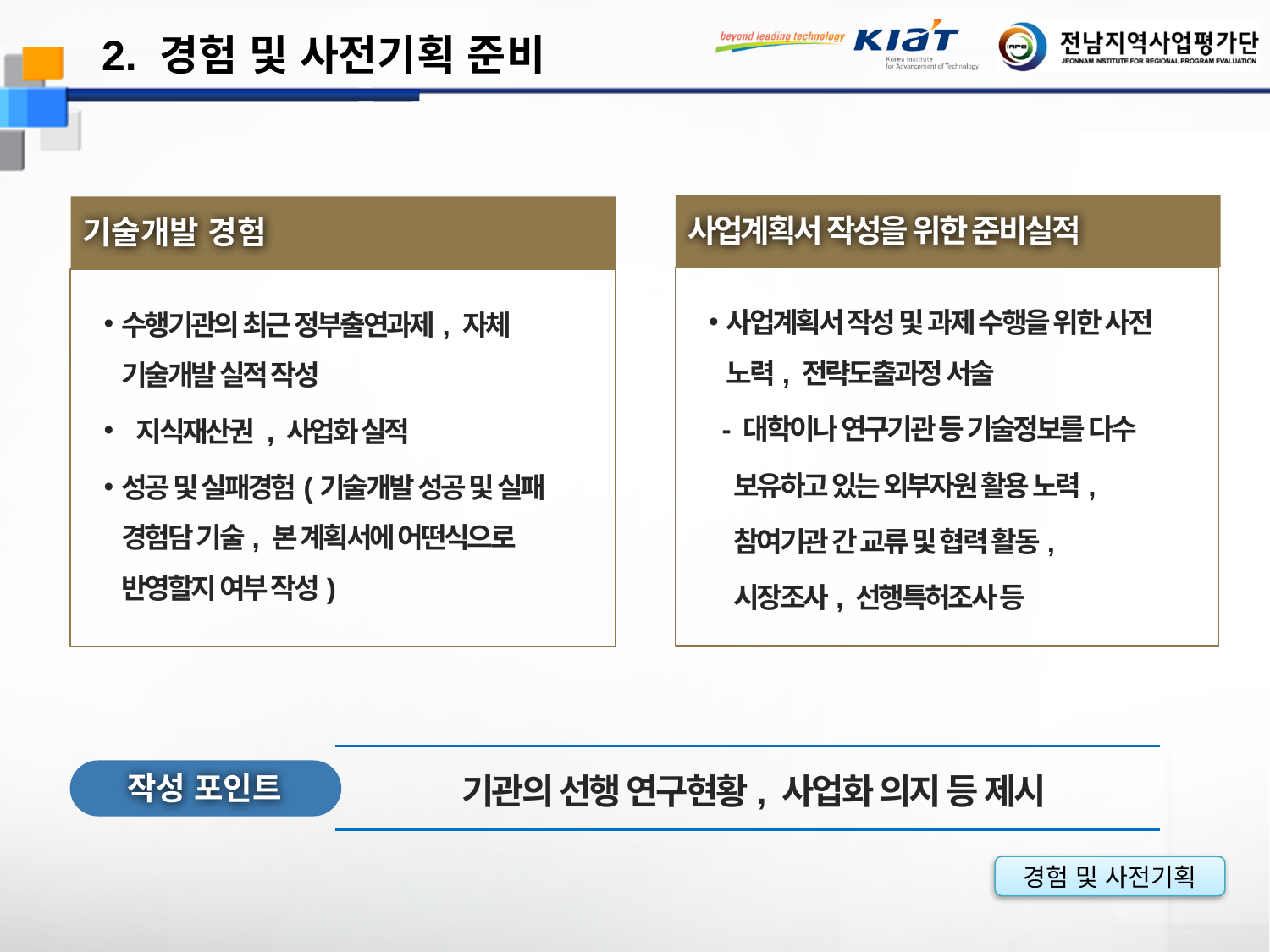

2. 경험 및 사전기획 준비

사업계획서 작성을 위한 준비실적

기술개발 경험

사업계획서 작성 및 과제 수행을 위한 사전 노력, 전략도출과정 서술
  - 대학이나 연구기관 등 기술정보를 다수
   보유하고 있는 외부자원 활용 노력,
   참여기관 간 교류 및 협력 활동,
   시장조사, 선행특허조사 등
수행기관의 최근 정부출연과제, 자체 기술개발 실적 작성
 지식재산권 , 사업화 실적
성공 및 실패경험(기술개발 성공 및 실패 경험담 기술, 본 계획서에 어떤식으로 반영할지 여부 작성)

작성 포인트
기관의 선행 연구현황, 사업화 의지 등 제시
경험 및 사전기획